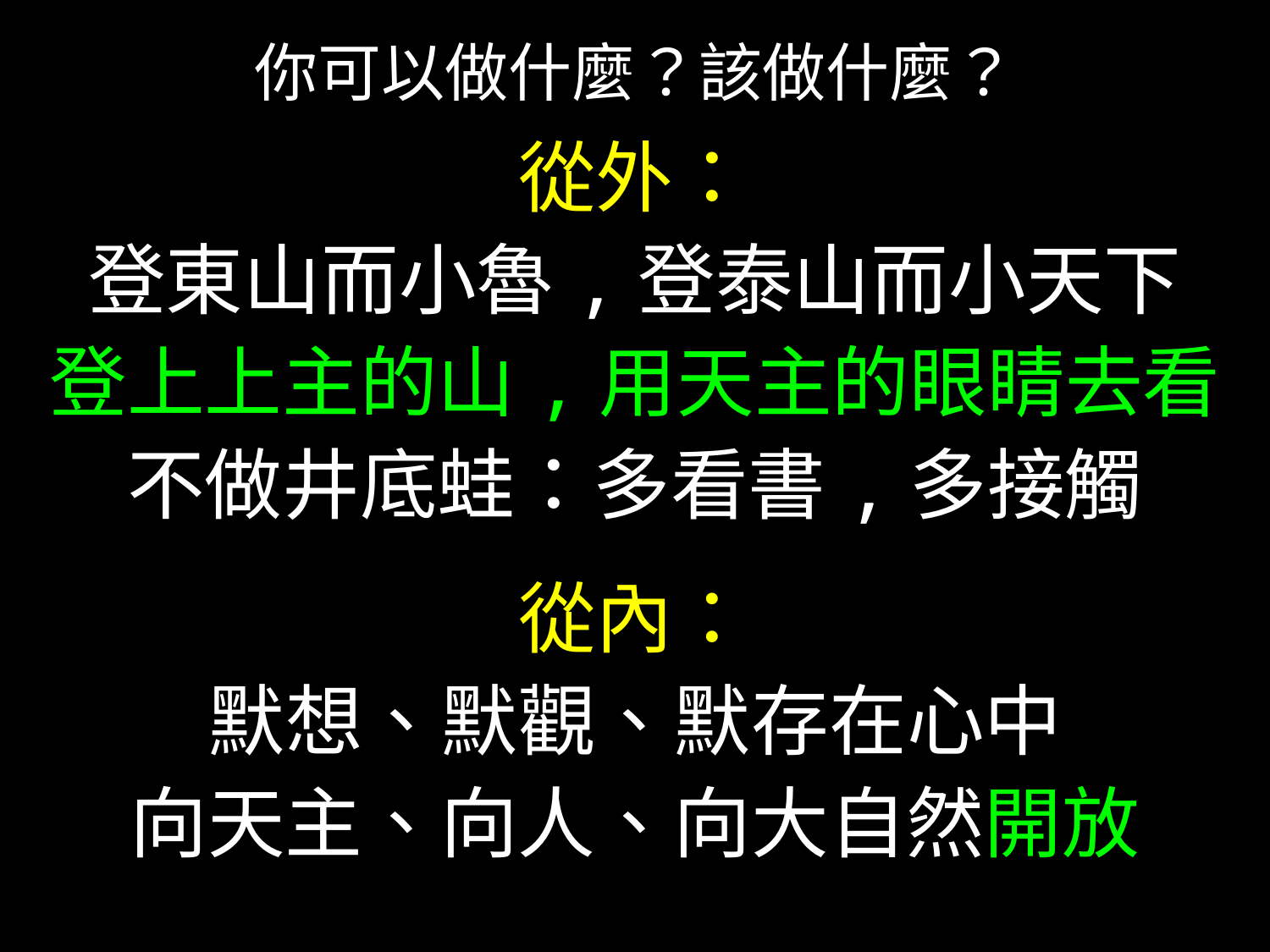

你可以做什麼？該做什麼？
從外：
登東山而小魯,登泰山而小天下
登上上主的山,用天主的眼睛去看
不做井底蛙：多看書,多接觸
從內：
默想、默觀、默存在心中
向天主、向人、向大自然開放